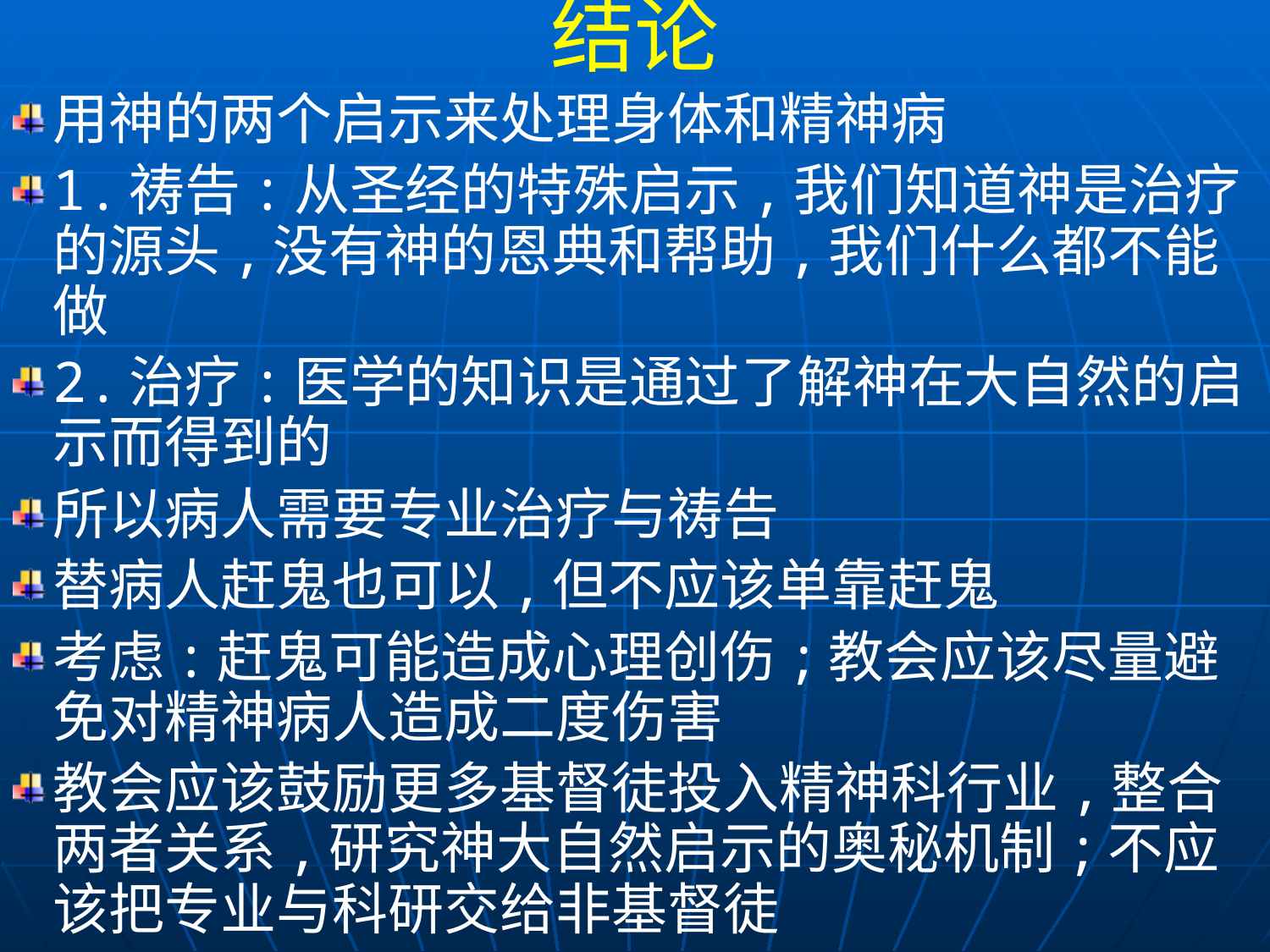

结论
用神的两个启示来处理身体和精神病
1.祷告:从圣经的特殊启示,我们知道神是治疗的源头,没有神的恩典和帮助,我们什么都不能做
2.治疗:医学的知识是通过了解神在大自然的启示而得到的
所以病人需要专业治疗与祷告
替病人赶鬼也可以,但不应该单靠赶鬼
考虑:赶鬼可能造成心理创伤;教会应该尽量避免对精神病人造成二度伤害
教会应该鼓励更多基督徒投入精神科行业,整合两者关系,研究神大自然启示的奥秘机制;不应该把专业与科研交给非基督徒